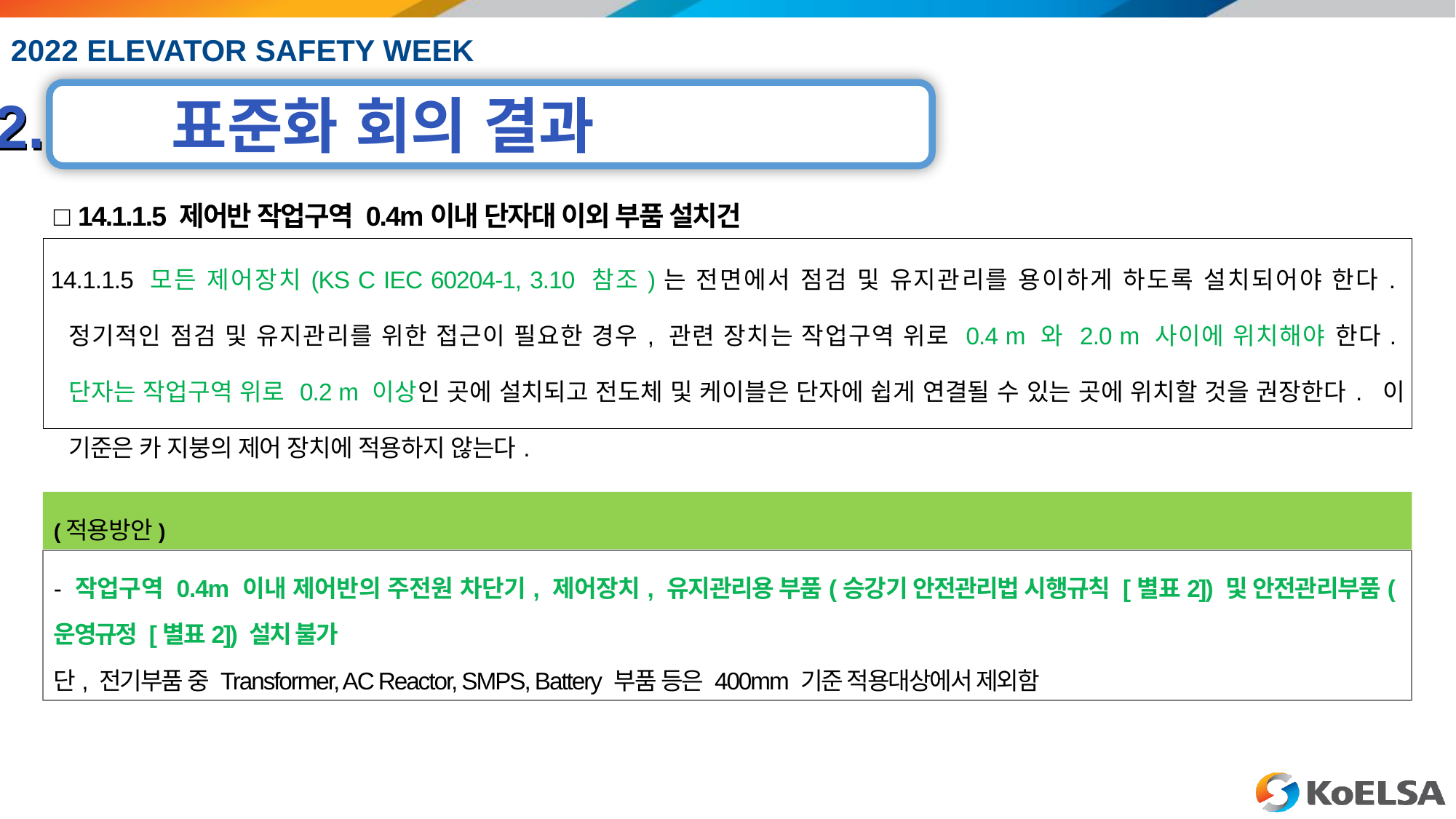

□ 14.1.1.5 제어반 작업구역 0.4m이내 단자대 이외 부품 설치건
| 14.1.1.5 모든 제어장치(KS C IEC 60204-1, 3.10 참조)는 전면에서 점검 및 유지관리를 용이하게 하도록 설치되어야 한다. 정기적인 점검 및 유지관리를 위한 접근이 필요한 경우, 관련 장치는 작업구역 위로 0.4 m 와 2.0 m 사이에 위치해야 한다. 단자는 작업구역 위로 0.2 m 이상인 곳에 설치되고 전도체 및 케이블은 단자에 쉽게 연결될 수 있는 곳에 위치할 것을 권장한다. 이 기준은 카 지붕의 제어 장치에 적용하지 않는다. |
| --- |
(적용방안)
- 작업구역 0.4m 이내 제어반의 주전원 차단기, 제어장치, 유지관리용 부품(승강기 안전관리법 시행규칙 [별표2]) 및 안전관리부품(운영규정 [별표2]) 설치 불가
단, 전기부품 중 Transformer, AC Reactor, SMPS, Battery 부품 등은 400mm 기준 적용대상에서 제외함